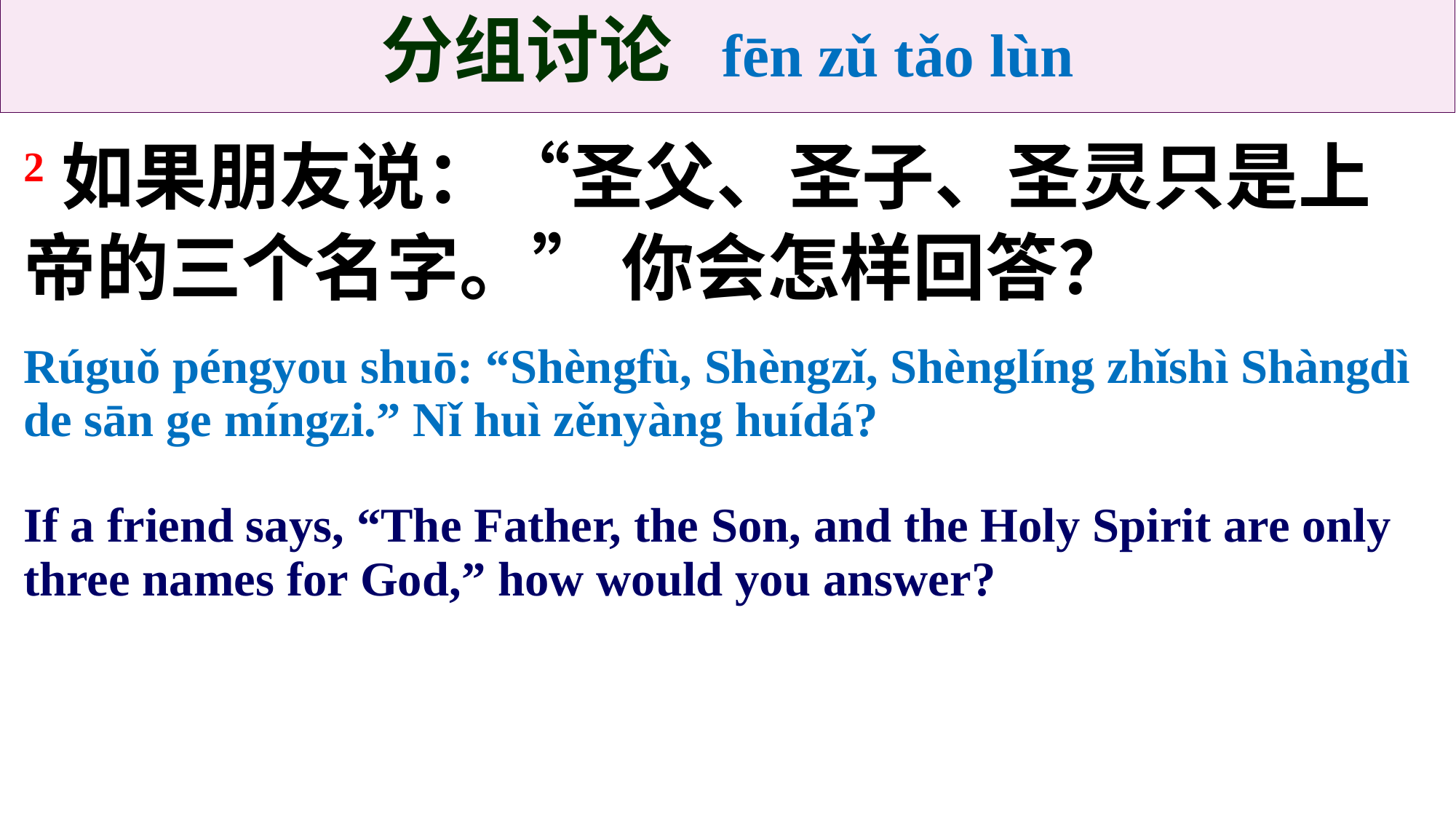

分组讨论  fēn zǔ tǎo lùn
2如果朋友说：“圣父、圣子、圣灵只是上帝的三个名字。” 你会怎样回答？

Rúguǒ péngyou shuō: “Shèngfù, Shèngzǐ, Shènglíng zhǐshì Shàngdì de sān ge míngzi.” Nǐ huì zěnyàng huídá?

If a friend says, “The Father, the Son, and the Holy Spirit are only three names for God,” how would you answer?